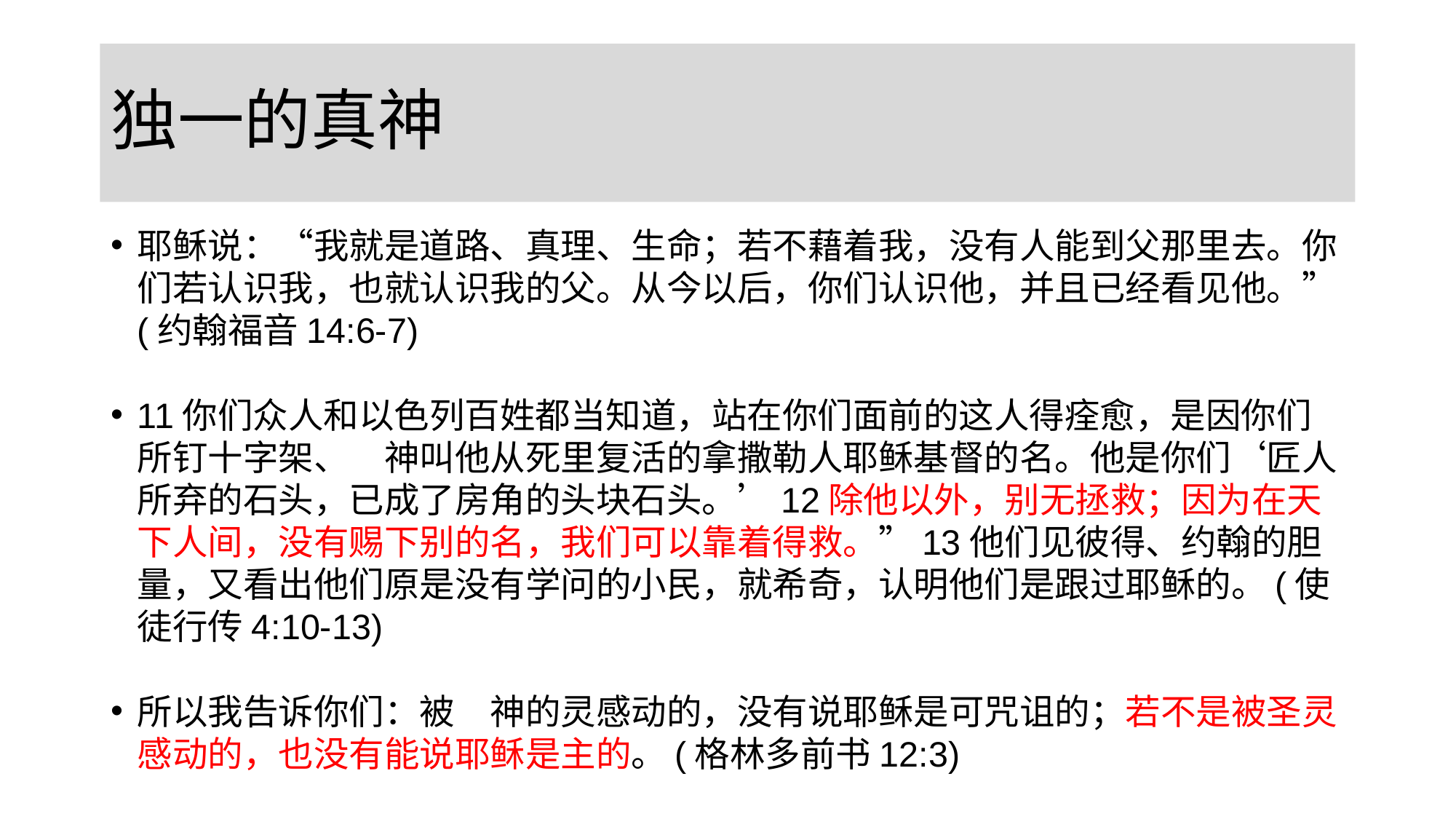

# 独一的真神
耶稣说：“我就是道路、真理、生命；若不藉着我，没有人能到父那里去。你们若认识我，也就认识我的父。从今以后，你们认识他，并且已经看见他。”(约翰福音14:6-7)

11你们众人和以色列百姓都当知道，站在你们面前的这人得痊愈，是因你们所钉十字架、　神叫他从死里复活的拿撒勒人耶稣基督的名。他是你们‘匠人所弃的石头，已成了房角的头块石头。’12除他以外，别无拯救；因为在天下人间，没有赐下别的名，我们可以靠着得救。”13他们见彼得、约翰的胆量，又看出他们原是没有学问的小民，就希奇，认明他们是跟过耶稣的。(使徒行传4:10-13)

所以我告诉你们：被　神的灵感动的，没有说耶稣是可咒诅的；若不是被圣灵感动的，也没有能说耶稣是主的。(格林多前书12:3)